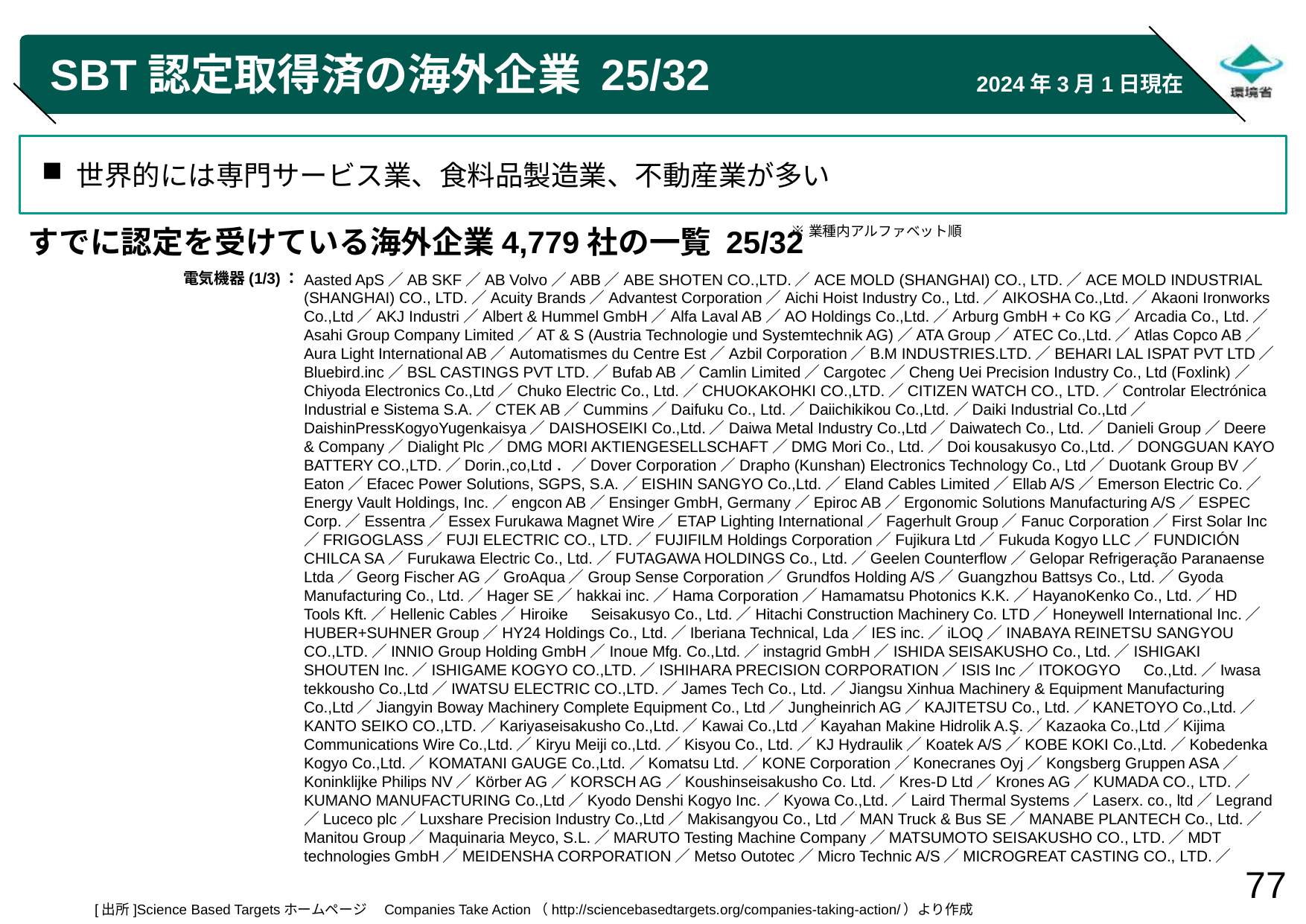

# SBT認定取得済の海外企業 25/32
2024年3月1日現在
世界的には専門サービス業、食料品製造業、不動産業が多い
※業種内アルファベット順
すでに認定を受けている海外企業4,779社の一覧 25/32
電気機器(1/3)：

Aasted ApS／AB SKF／AB Volvo／ABB／ABE SHOTEN CO.,LTD.／ACE MOLD (SHANGHAI) CO., LTD.／ACE MOLD INDUSTRIAL (SHANGHAI) CO., LTD.／Acuity Brands／Advantest Corporation／Aichi Hoist Industry Co., Ltd.／AIKOSHA Co.,Ltd.／Akaoni Ironworks Co.,Ltd／AKJ Industri／Albert & Hummel GmbH／Alfa Laval AB／AO Holdings Co.,Ltd.／Arburg GmbH + Co KG／Arcadia Co., Ltd.／Asahi Group Company Limited／AT & S (Austria Technologie und Systemtechnik AG)／ATA Group／ATEC Co.,Ltd.／Atlas Copco AB／Aura Light International AB／Automatismes du Centre Est／Azbil Corporation／B.M INDUSTRIES.LTD.／BEHARI LAL ISPAT PVT LTD／Bluebird.inc／BSL CASTINGS PVT LTD.／Bufab AB／Camlin Limited／Cargotec／Cheng Uei Precision Industry Co., Ltd (Foxlink)／Chiyoda Electronics Co.,Ltd／Chuko Electric Co., Ltd.／CHUOKAKOHKI CO.,LTD.／CITIZEN WATCH CO., LTD.／Controlar Electrónica Industrial e Sistema S.A.／CTEK AB／Cummins／Daifuku Co., Ltd.／Daiichikikou Co.,Ltd.／Daiki Industrial Co.,Ltd／DaishinPressKogyoYugenkaisya／DAISHOSEIKI Co.,Ltd.／Daiwa Metal Industry Co.,Ltd／Daiwatech Co., Ltd.／Danieli Group／Deere & Company／Dialight Plc／DMG MORI AKTIENGESELLSCHAFT／DMG Mori Co., Ltd.／Doi kousakusyo Co.,Ltd.／DONGGUAN KAYO BATTERY CO.,LTD.／Dorin.,co,Ltd．／Dover Corporation／Drapho (Kunshan) Electronics Technology Co., Ltd／Duotank Group BV／Eaton／Efacec Power Solutions, SGPS, S.A.／EISHIN SANGYO Co.,Ltd.／Eland Cables Limited／Ellab A/S／Emerson Electric Co.／Energy Vault Holdings, Inc.／engcon AB／Ensinger GmbH, Germany／Epiroc AB／Ergonomic Solutions Manufacturing A/S／ESPEC Corp.／Essentra／Essex Furukawa Magnet Wire／ETAP Lighting International／Fagerhult Group／Fanuc Corporation／First Solar Inc／FRIGOGLASS／FUJI ELECTRIC CO., LTD.／FUJIFILM Holdings Corporation／Fujikura Ltd／Fukuda Kogyo LLC／FUNDICIÓN CHILCA SA／Furukawa Electric Co., Ltd.／FUTAGAWA HOLDINGS Co., Ltd.／Geelen Counterflow／Gelopar Refrigeração Paranaense Ltda／Georg Fischer AG／GroAqua／Group Sense Corporation／Grundfos Holding A/S／Guangzhou Battsys Co., Ltd.／Gyoda Manufacturing Co., Ltd.／Hager SE／hakkai inc.／Hama Corporation／Hamamatsu Photonics K.K.／HayanoKenko Co., Ltd.／HD Tools Kft.／Hellenic Cables／Hiroike　Seisakusyo Co., Ltd.／Hitachi Construction Machinery Co. LTD／Honeywell International Inc.／HUBER+SUHNER Group／HY24 Holdings Co., Ltd.／Iberiana Technical, Lda／IES inc.／iLOQ／INABAYA REINETSU SANGYOU CO.,LTD.／INNIO Group Holding GmbH／Inoue Mfg. Co.,Ltd.／instagrid GmbH／ISHIDA SEISAKUSHO Co., Ltd.／ISHIGAKI SHOUTEN Inc.／ISHIGAME KOGYO CO.,LTD.／ISHIHARA PRECISION CORPORATION／ISIS Inc／ITOKOGYO　Co.,Ltd.／Iwasa tekkousho Co.,Ltd／IWATSU ELECTRIC CO.,LTD.／James Tech Co., Ltd.／Jiangsu Xinhua Machinery & Equipment Manufacturing Co.,Ltd／Jiangyin Boway Machinery Complete Equipment Co., Ltd／Jungheinrich AG／KAJITETSU Co., Ltd.／KANETOYO Co.,Ltd.／KANTO SEIKO CO.,LTD.／Kariyaseisakusho Co.,Ltd.／Kawai Co.,Ltd／Kayahan Makine Hidrolik A.Ş.／Kazaoka Co.,Ltd／Kijima Communications Wire Co.,Ltd.／Kiryu Meiji co.,Ltd.／Kisyou Co., Ltd.／KJ Hydraulik／Koatek A/S／KOBE KOKI Co.,Ltd.／Kobedenka Kogyo Co.,Ltd.／KOMATANI GAUGE Co.,Ltd.／Komatsu Ltd.／KONE Corporation／Konecranes Oyj／Kongsberg Gruppen ASA／Koninklijke Philips NV／Körber AG／KORSCH AG／Koushinseisakusho Co. Ltd.／Kres-D Ltd／Krones AG／KUMADA CO., LTD.／KUMANO MANUFACTURING Co.,Ltd／Kyodo Denshi Kogyo Inc.／Kyowa Co.,Ltd.／Laird Thermal Systems／Laserx. co., ltd／Legrand／Luceco plc／Luxshare Precision Industry Co.,Ltd／Makisangyou Co., Ltd／MAN Truck & Bus SE／MANABE PLANTECH Co., Ltd.／Manitou Group／Maquinaria Meyco, S.L.／MARUTO Testing Machine Company／MATSUMOTO SEISAKUSHO CO., LTD.／MDT technologies GmbH／MEIDENSHA CORPORATION／Metso Outotec／Micro Technic A/S／MICROGREAT CASTING CO., LTD.／
[出所]Science Based Targetsホームページ　Companies Take Action（http://sciencebasedtargets.org/companies-taking-action/）より作成